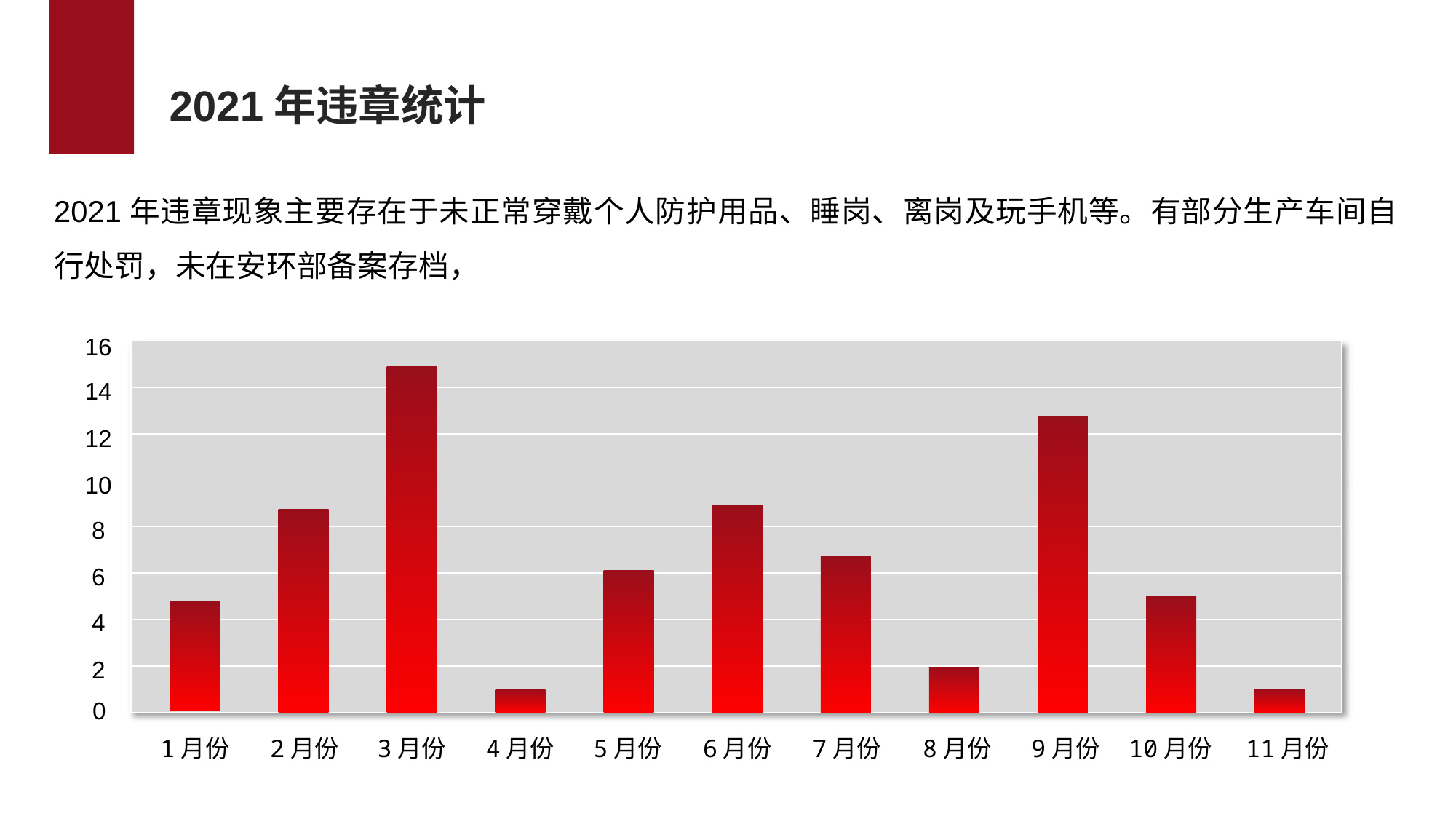

2021年违章统计
2021年违章现象主要存在于未正常穿戴个人防护用品、睡岗、离岗及玩手机等。有部分生产车间自行处罚，未在安环部备案存档，
16
|  |
| --- |
|  |
|  |
|  |
|  |
|  |
|  |
|  |

14

12
10

8

6

4

2

0

5月份
6月份
7月份
8月份
9月份
10月份
11月份
1月份
2月份
3月份
4月份